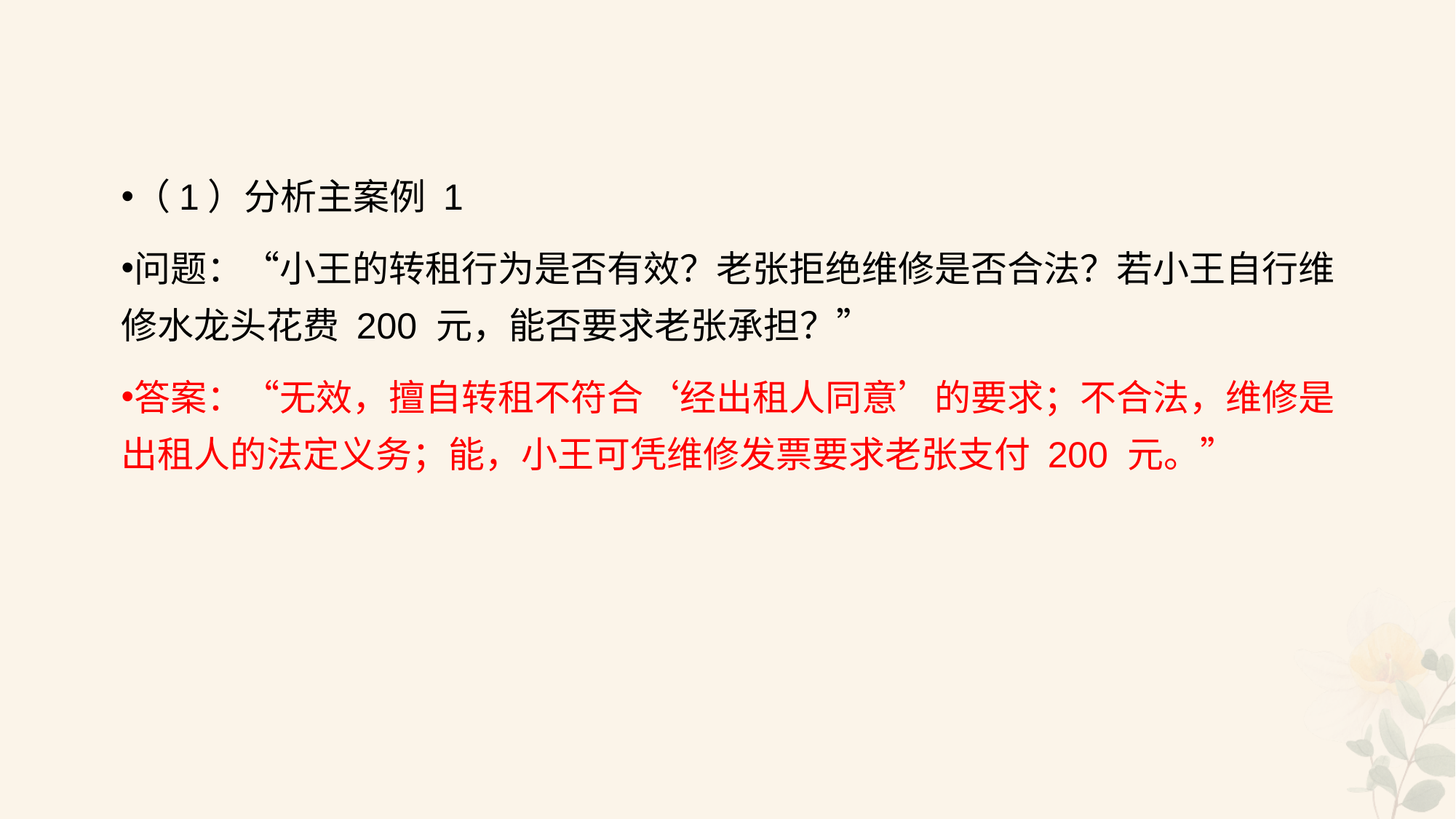

#
（1）分析主案例 1
问题：“小王的转租行为是否有效？老张拒绝维修是否合法？若小王自行维修水龙头花费 200 元，能否要求老张承担？”
答案：“无效，擅自转租不符合‘经出租人同意’的要求；不合法，维修是出租人的法定义务；能，小王可凭维修发票要求老张支付 200 元。”